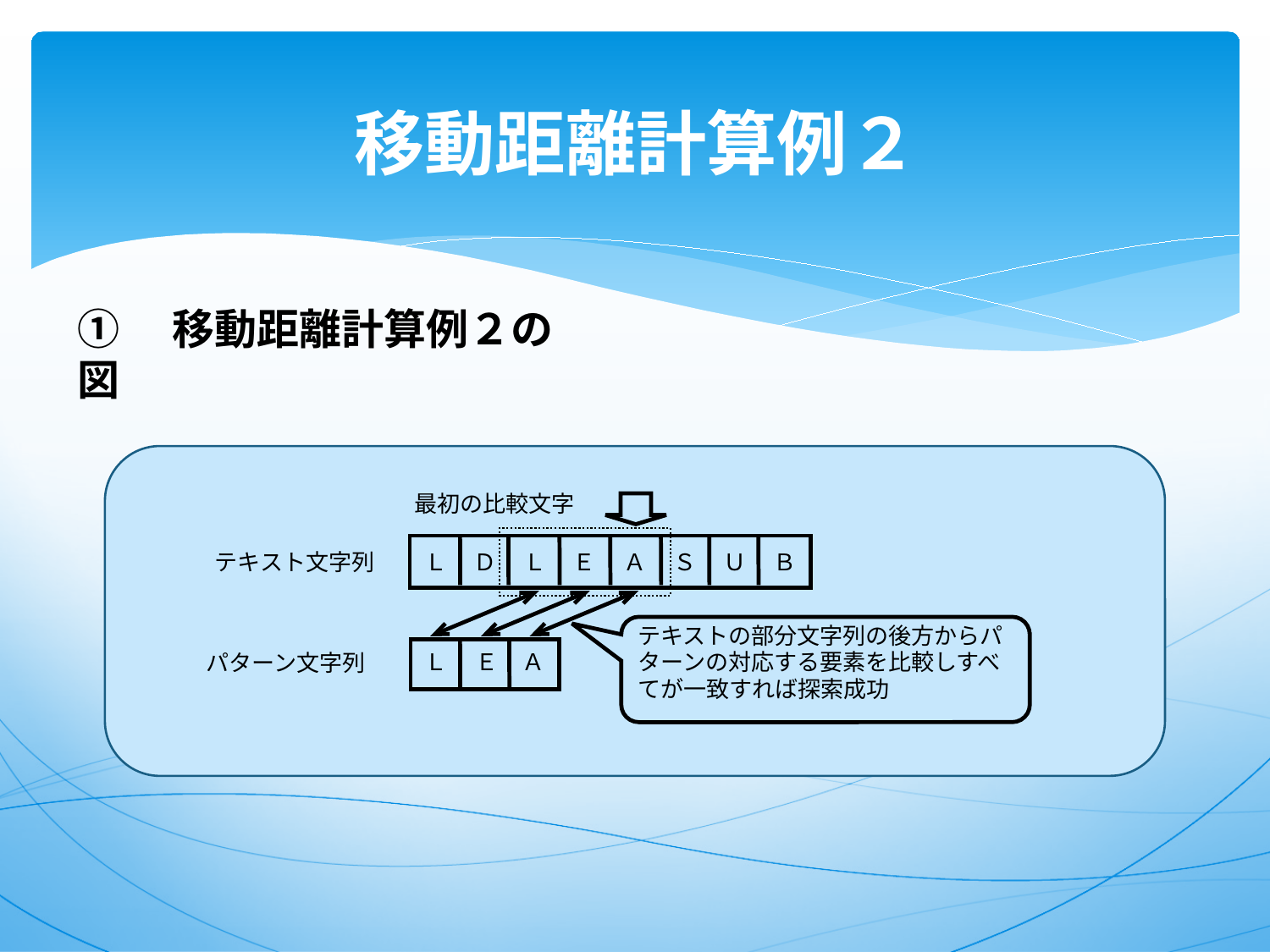

# 移動距離計算例２
①　移動距離計算例２の図

最初の比較文字

テキスト文字列
Ｌ
Ｄ
Ｌ
Ｅ
Ａ
Ｓ
Ｕ
Ｂ

テキストの部分文字列の後方からパターンの対応する要素を比較しすべてが一致すれば探索成功

Ｌ
Ｅ
Ａ
パターン文字列